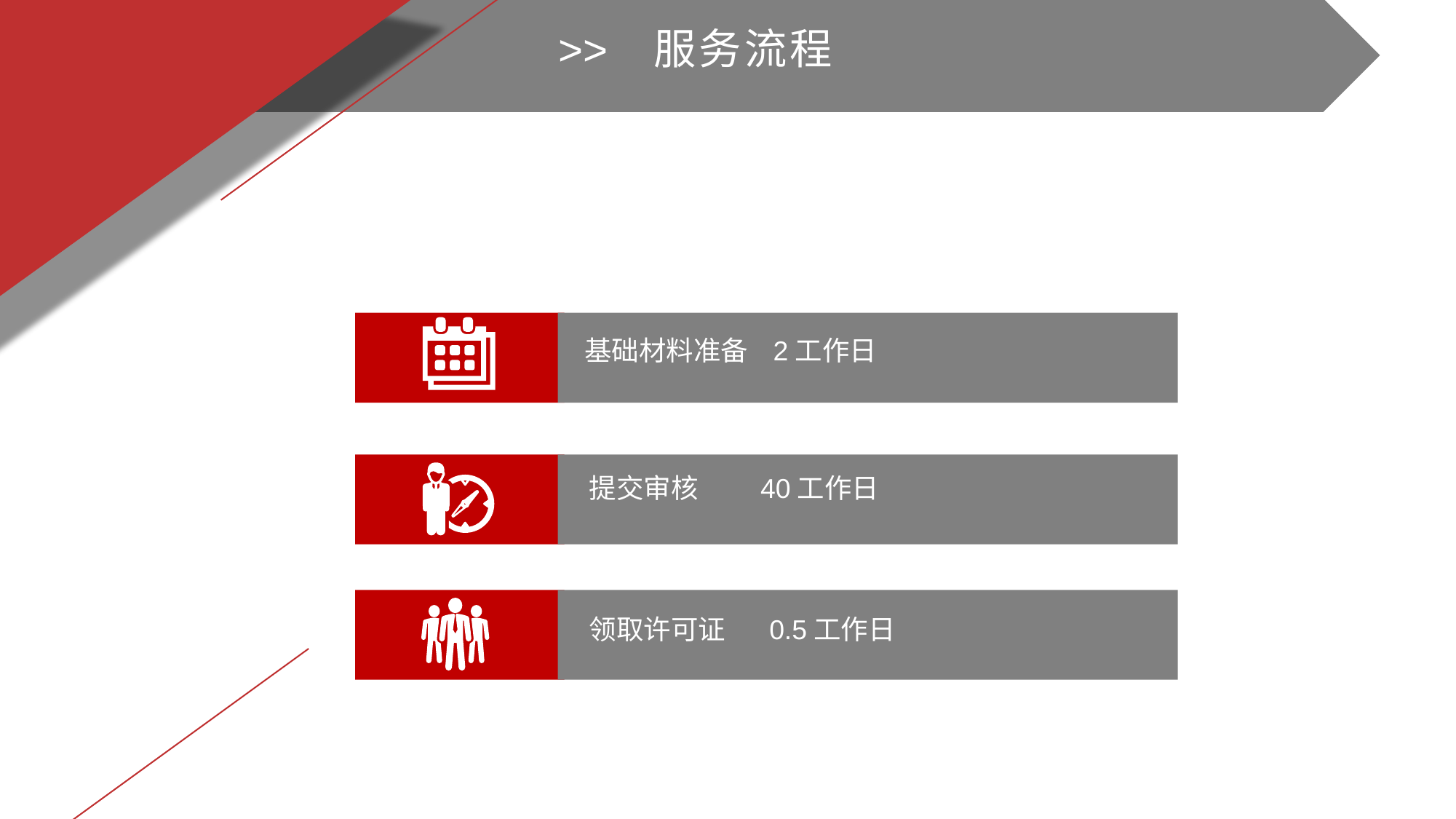

服务流程
>>

基础材料准备   2工作日

提交审核         40工作日

领取许可证      0.5工作日